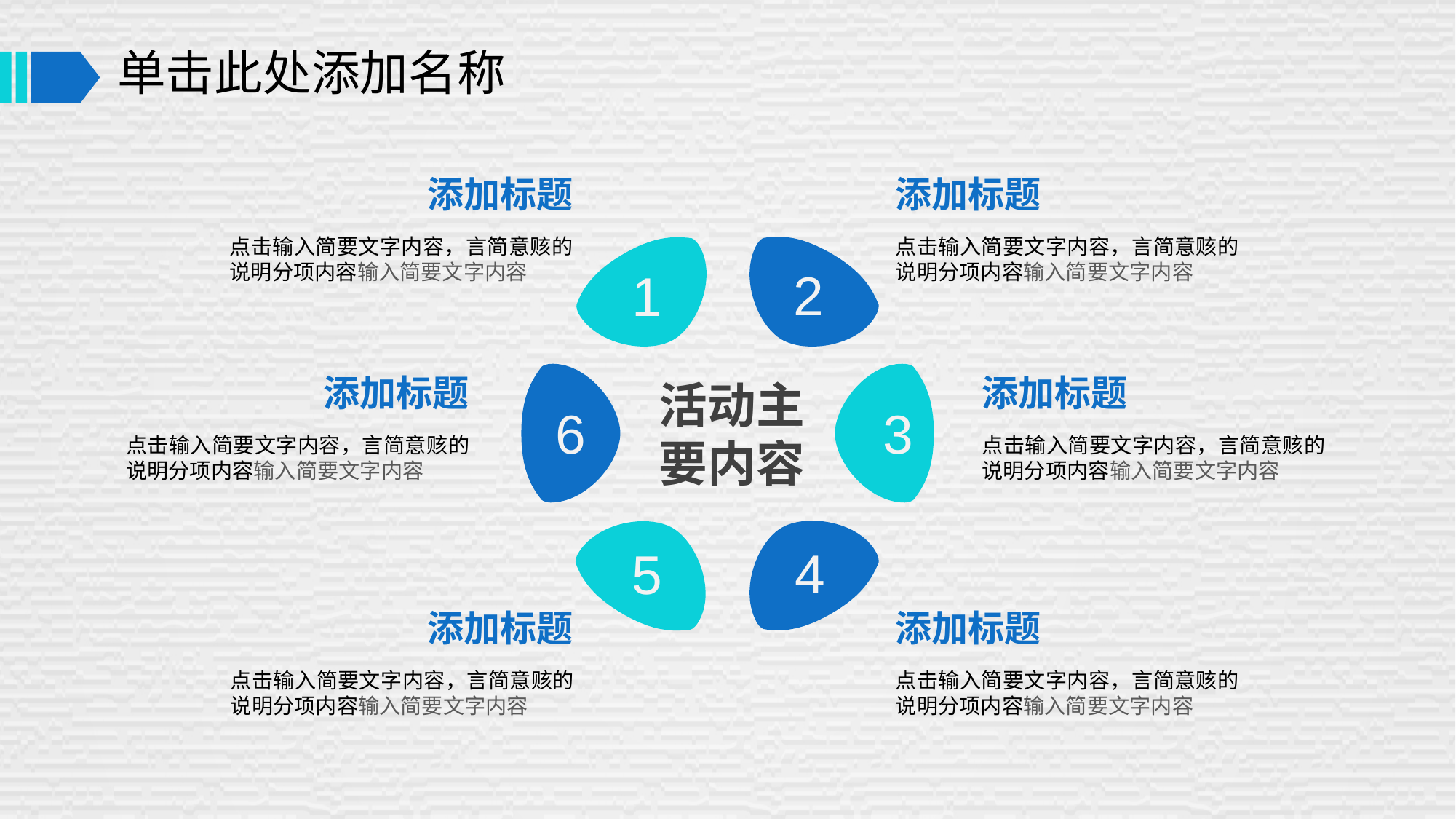

# 单击此处添加名称

添加标题
添加标题
点击输入简要文字内容，言简意赅的说明分项内容输入简要文字内容
点击输入简要文字内容，言简意赅的说明分项内容输入简要文字内容

2

1

6

3
添加标题
添加标题
活动主要内容
点击输入简要文字内容，言简意赅的说明分项内容输入简要文字内容
点击输入简要文字内容，言简意赅的说明分项内容输入简要文字内容

4

5
添加标题
添加标题
点击输入简要文字内容，言简意赅的说明分项内容输入简要文字内容
点击输入简要文字内容，言简意赅的说明分项内容输入简要文字内容